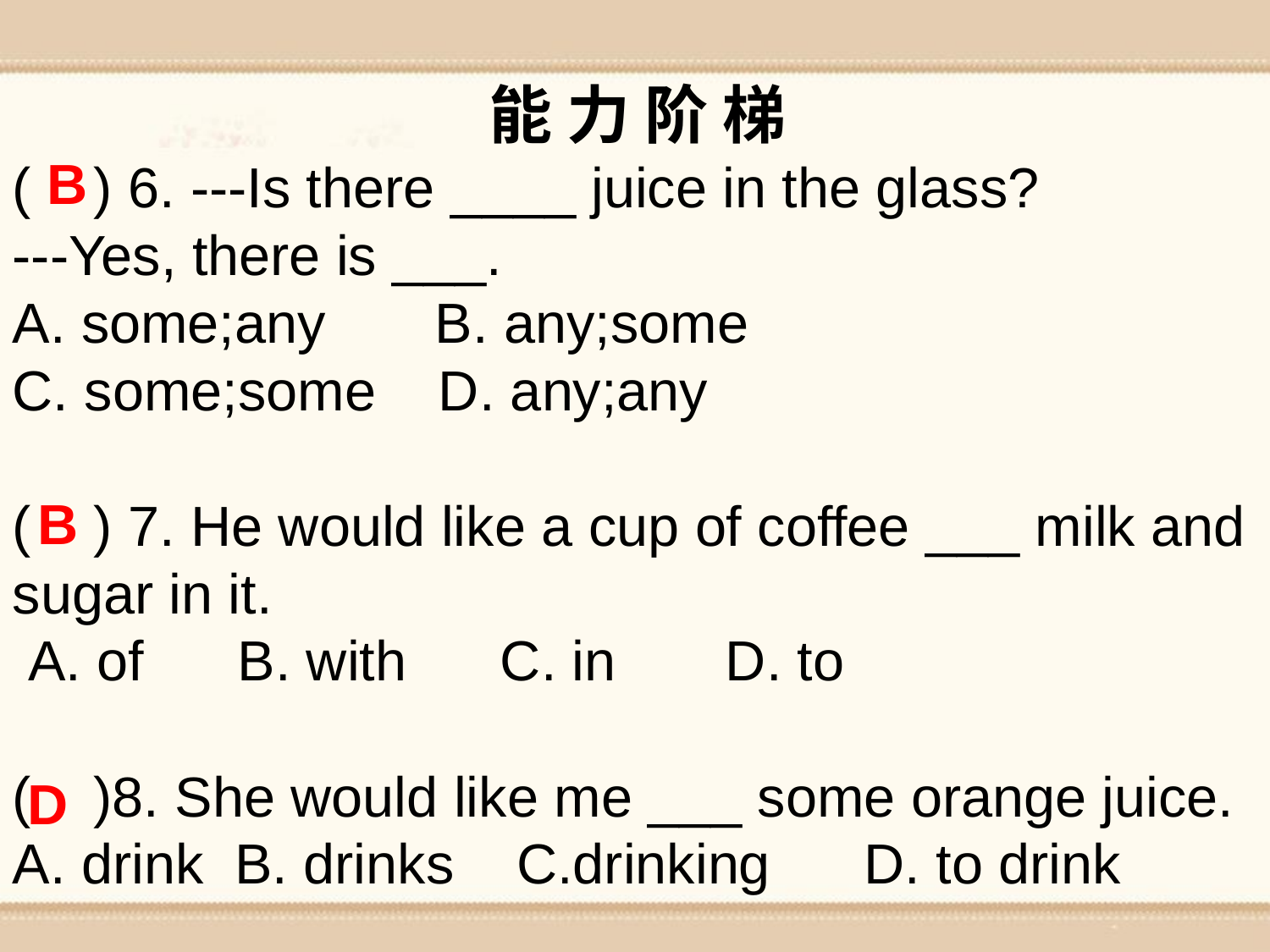

能 力 阶 梯
B
(    ) 6. ---Is there ____ juice in the glass?
---Yes, there is ___.
A. some;any       B. any;some
C. some;some    D. any;any

(    ) 7. He would like a cup of coffee ___ milk and sugar in it.
 A. of      B. with      C. in       D. to

(    )8. She would like me ___ some orange juice.
A. drink  B. drinks    C.drinking      D. to drink
B
D